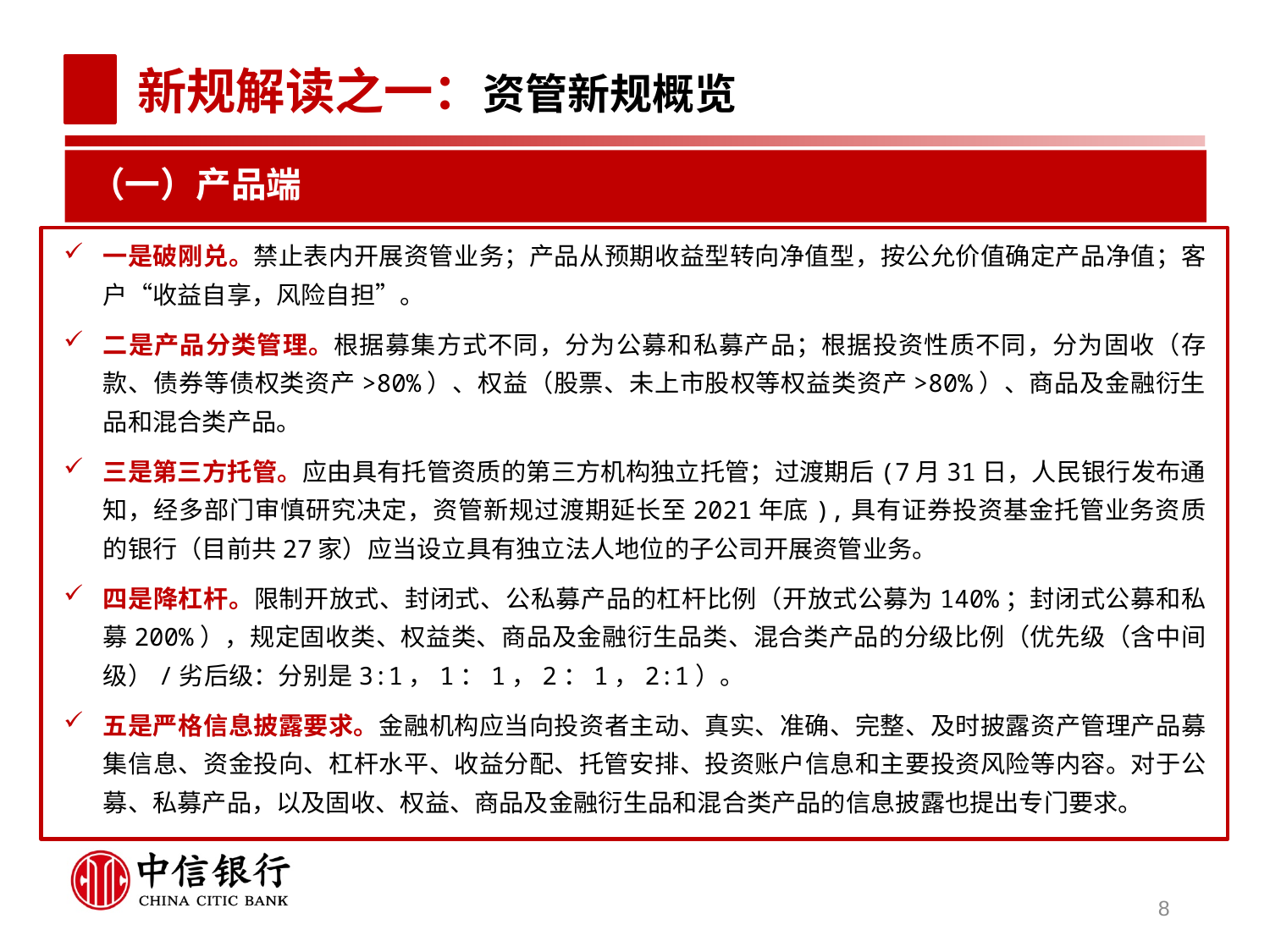

新规解读之一：资管新规概览

（一）产品端
一是破刚兑。禁止表内开展资管业务；产品从预期收益型转向净值型，按公允价值确定产品净值；客户“收益自享，风险自担”。
二是产品分类管理。根据募集方式不同，分为公募和私募产品；根据投资性质不同，分为固收（存款、债券等债权类资产>80%）、权益（股票、未上市股权等权益类资产>80%）、商品及金融衍生品和混合类产品。
三是第三方托管。应由具有托管资质的第三方机构独立托管；过渡期后(7月31日，人民银行发布通知，经多部门审慎研究决定，资管新规过渡期延长至2021年底),具有证券投资基金托管业务资质的银行（目前共27家）应当设立具有独立法人地位的子公司开展资管业务。
四是降杠杆。限制开放式、封闭式、公私募产品的杠杆比例（开放式公募为140%；封闭式公募和私募200%），规定固收类、权益类、商品及金融衍生品类、混合类产品的分级比例（优先级（含中间级）/劣后级：分别是3:1，1：1，2：1，2:1）。
五是严格信息披露要求。金融机构应当向投资者主动、真实、准确、完整、及时披露资产管理产品募集信息、资金投向、杠杆水平、收益分配、托管安排、投资账户信息和主要投资风险等内容。对于公募、私募产品，以及固收、权益、商品及金融衍生品和混合类产品的信息披露也提出专门要求。

8